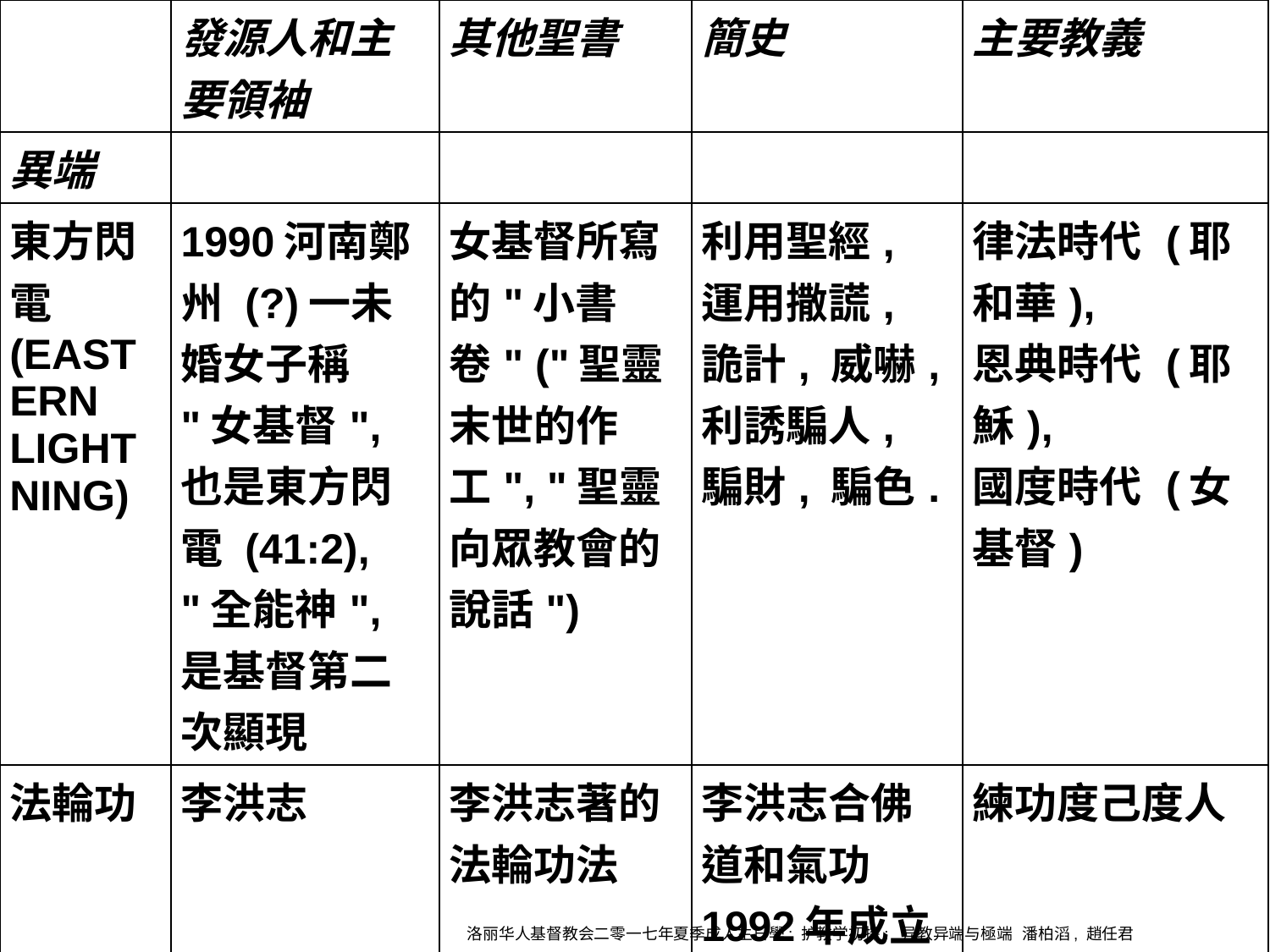

|  | 發源人和主要領袖 | 其他聖書 | 簡史 | 主要教義 |
| --- | --- | --- | --- | --- |
| 異端 |  |  |  |  |
| 東方閃電 (EASTERN LIGHTNING) | 1990河南鄭州 (?)一未婚女子稱 "女基督", 也是東方閃電 (41:2), "全能神", 是基督第二次顯現 | 女基督所寫的"小書卷" ("聖靈末世的作工", "聖靈向眾教會的說話") | 利用聖經, 運用撒謊, 詭計, 威嚇, 利誘騙人, 騙財, 騙色. | 律法時代 (耶和華), 恩典時代 (耶穌), 國度時代 (女基督) |
| 法輪功 | 李洪志 | 李洪志著的法輪功法 | 李洪志合佛道和氣功1992年成立法輪功, 1996年移民來美﹐ 靠傳媒傳教 | 練功度己度人 |
洛丽华人基督教会二零一七年夏季成人主日學: 护教学初探:  异教异端与極端  潘柏滔, 趙任君